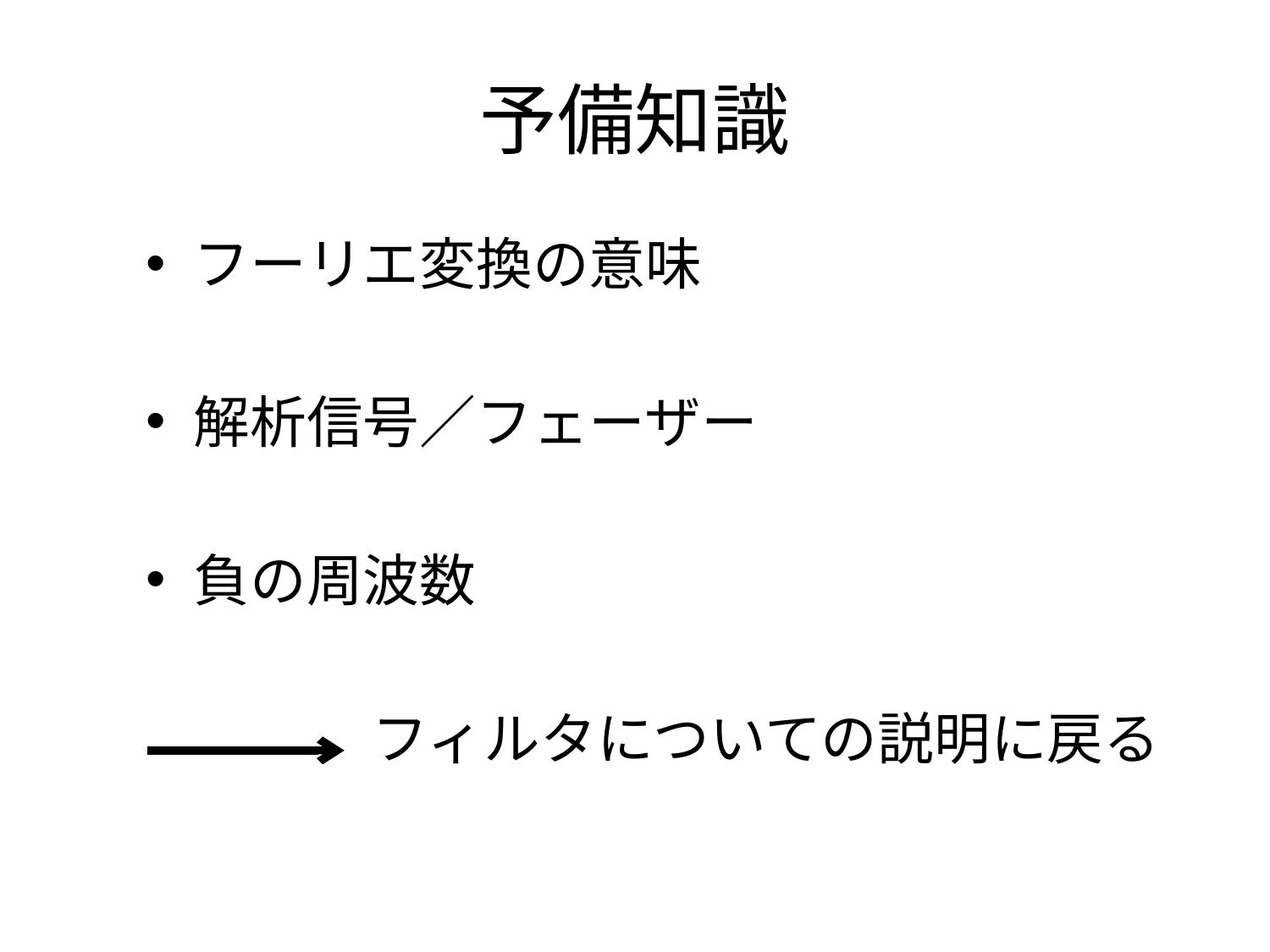

# 予備知識
フーリエ変換の意味

解析信号／フェーザー

負の周波数

　　　　フィルタについての説明に戻る